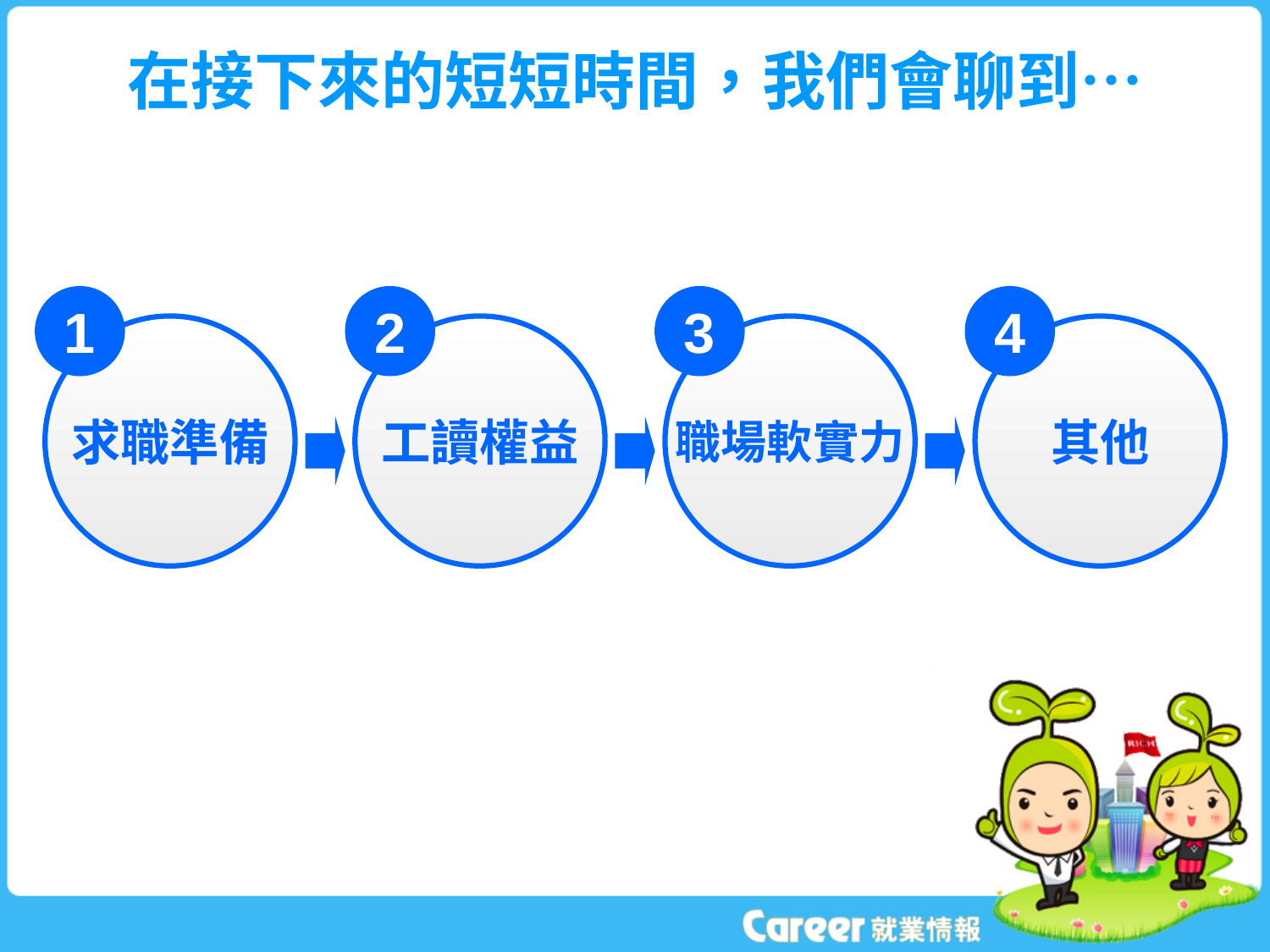

# 在接下來的短短時間，我們會聊到…
1
2
3
4
求職準備
工讀權益
職場軟實力
其他